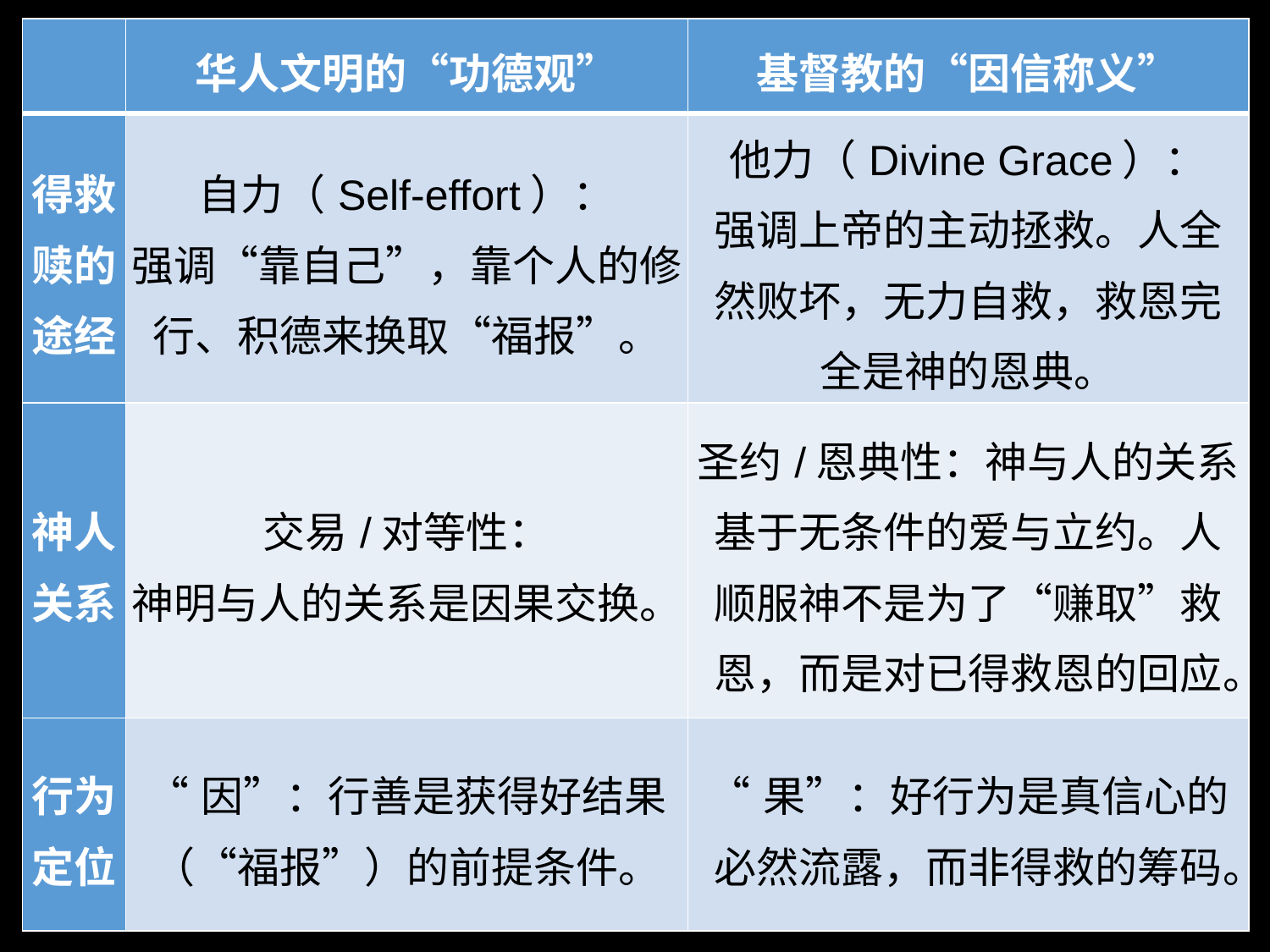

|  | 华人文明的“功德观” | 基督教的“因信称义” |
| --- | --- | --- |
| 得救赎的途经 | 自力（Self-effort）： 强调“靠自己”，靠个人的修行、积德来换取“福报”。 | 他力（Divine Grace）： 强调上帝的主动拯救。人全然败坏，无力自救，救恩完全是神的恩典。 |
| 神人关系 | 交易/对等性： 神明与人的关系是因果交换。 | 圣约/恩典性：神与人的关系基于无条件的爱与立约。人顺服神不是为了“赚取”救恩，而是对已得救恩的回应。 |
| 行为定位 | “因”：行善是获得好结果（“福报”）的前提条件。 | “果”：好行为是真信心的必然流露，而非得救的筹码。 |